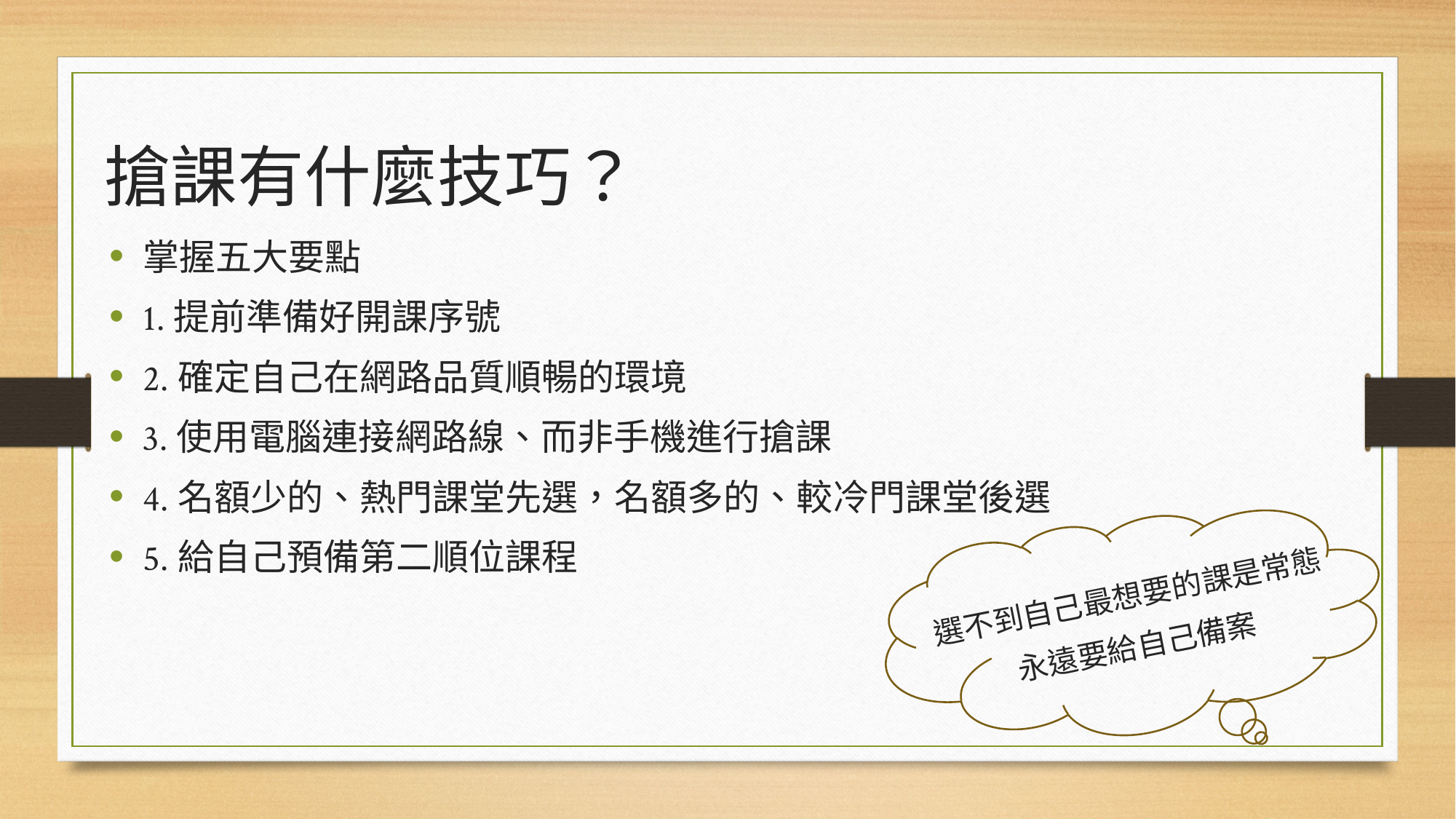

搶課有什麼技巧？
掌握五大要點
1.提前準備好開課序號
2.確定自己在網路品質順暢的環境
3.使用電腦連接網路線、而非手機進行搶課
4.名額少的、熱門課堂先選，名額多的、較冷門課堂後選
5.給自己預備第二順位課程

選不到自己最想要的課是常態
永遠要給自己備案